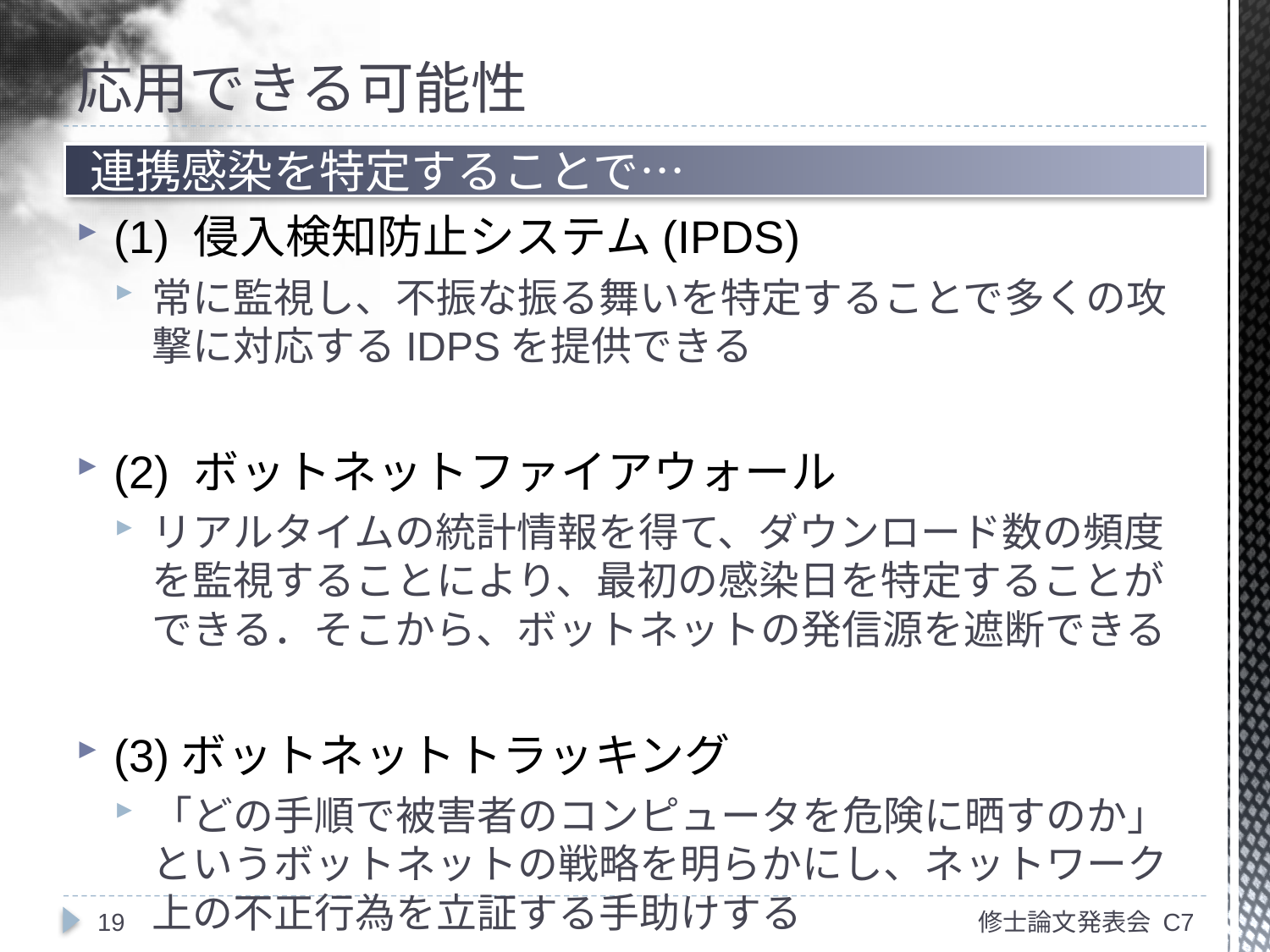

# 応用できる可能性
連携感染を特定
(1) 侵入検知防止システム(IPDS)
常に監視し、不振な振る舞いを特定することで多くの攻撃に対応するIDPSを提供できる

(2) ボットネットファイアウォール
リアルタイムの統計情報を得て、ダウンロード数の頻度を監視することにより、最初の感染日を特定することができる．そこから、ボットネットの発信源を遮断できる

(3)ボットネットトラッキング
「どの手順で被害者のコンピュータを危険に晒すのか」というボットネットの戦略を明らかにし、ネットワーク上の不正行為を立証する手助けする
連携感染を特定することで…
19
修士論文発表会 C7